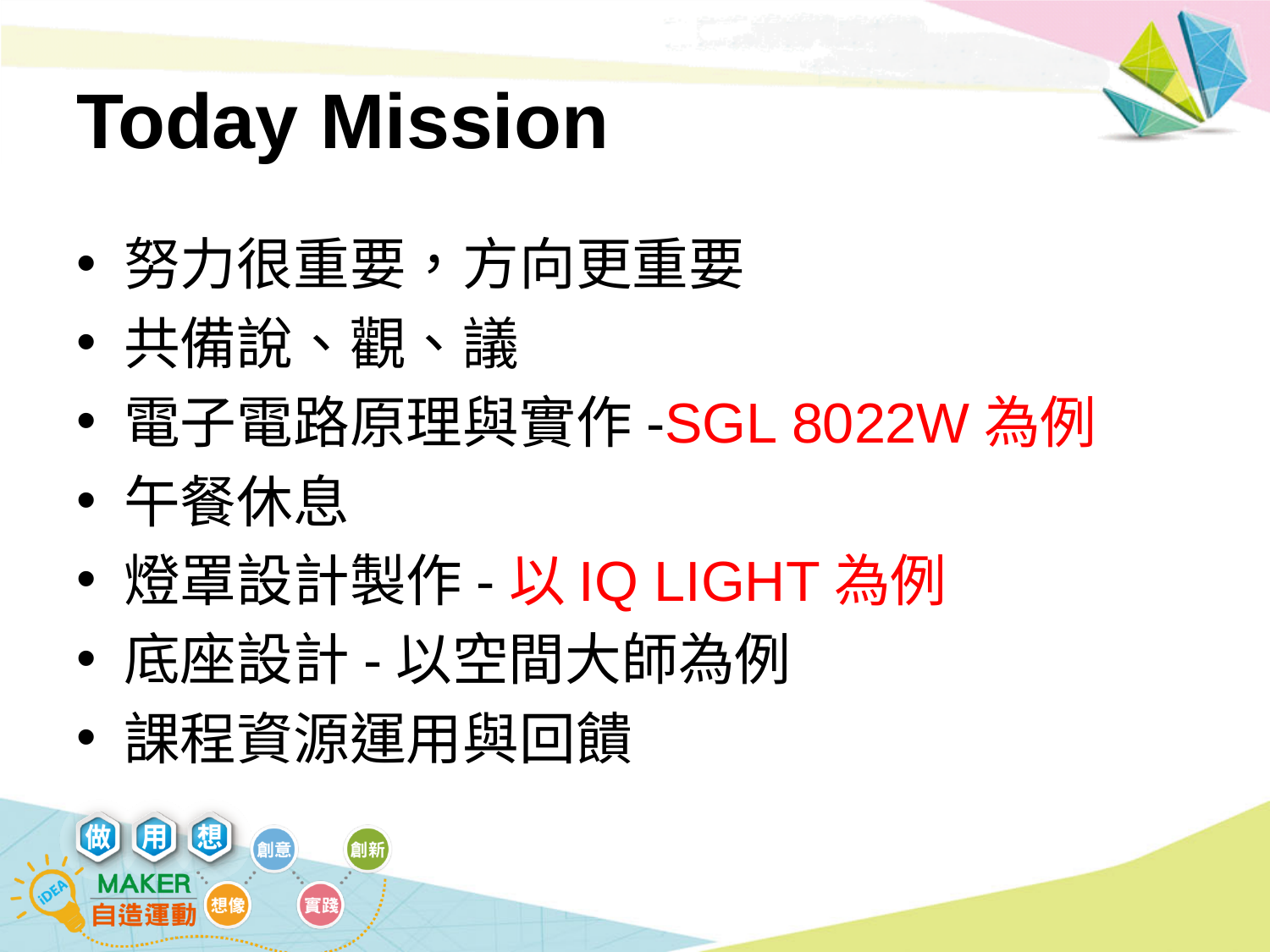

# Today Mission
努力很重要，方向更重要
共備說、觀、議
電子電路原理與實作-SGL 8022W為例
午餐休息
燈罩設計製作-以IQ LIGHT為例
底座設計-以空間大師為例
課程資源運用與回饋